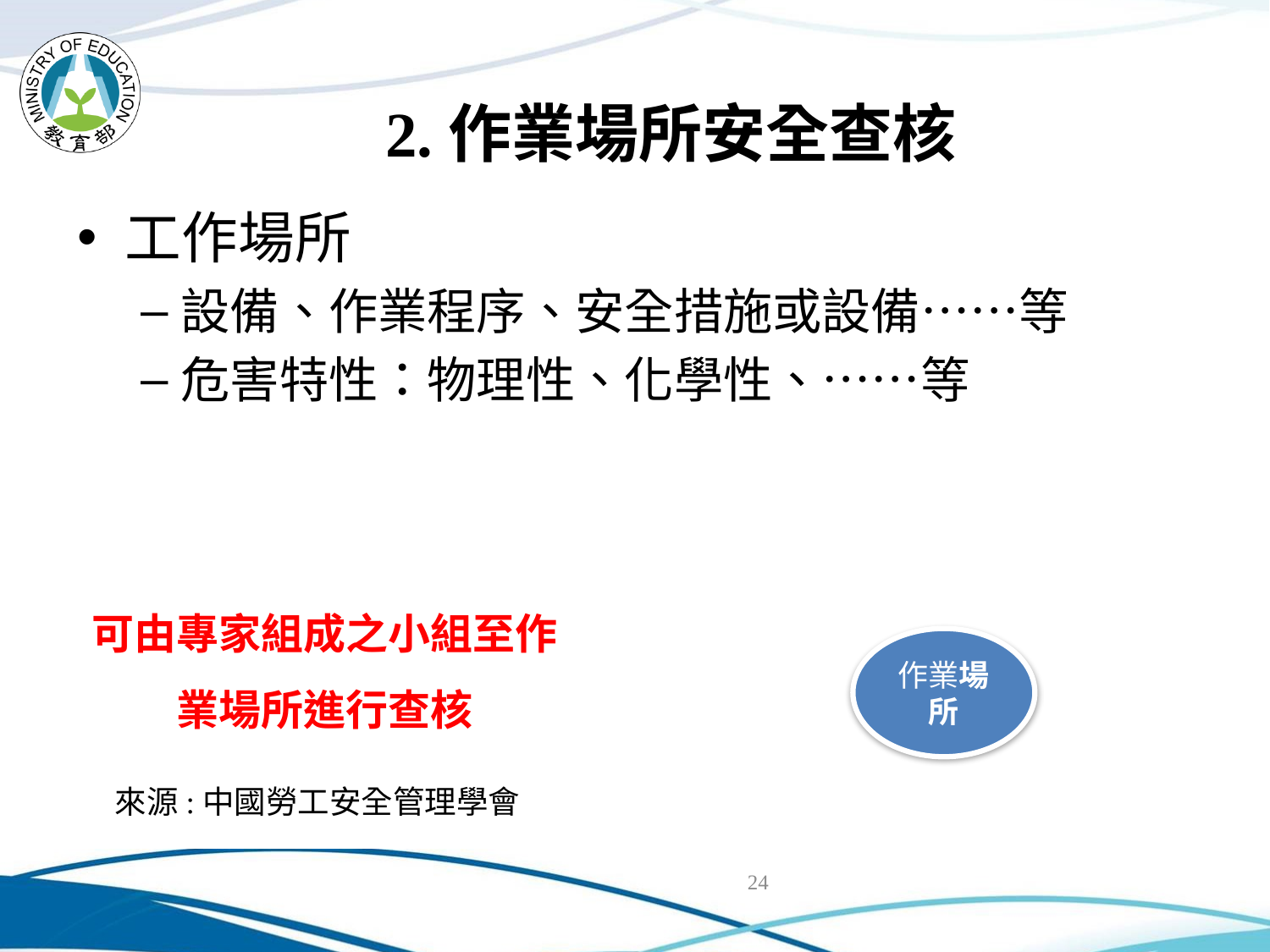

# 2.作業場所安全查核
工作場所
設備、作業程序、安全措施或設備……等
危害特性：物理性、化學性、……等

作業場所
設備
作業程序
安全措施或設備
……等
可由專家組成之小組至作業場所進行查核
來源:中國勞工安全管理學會
24